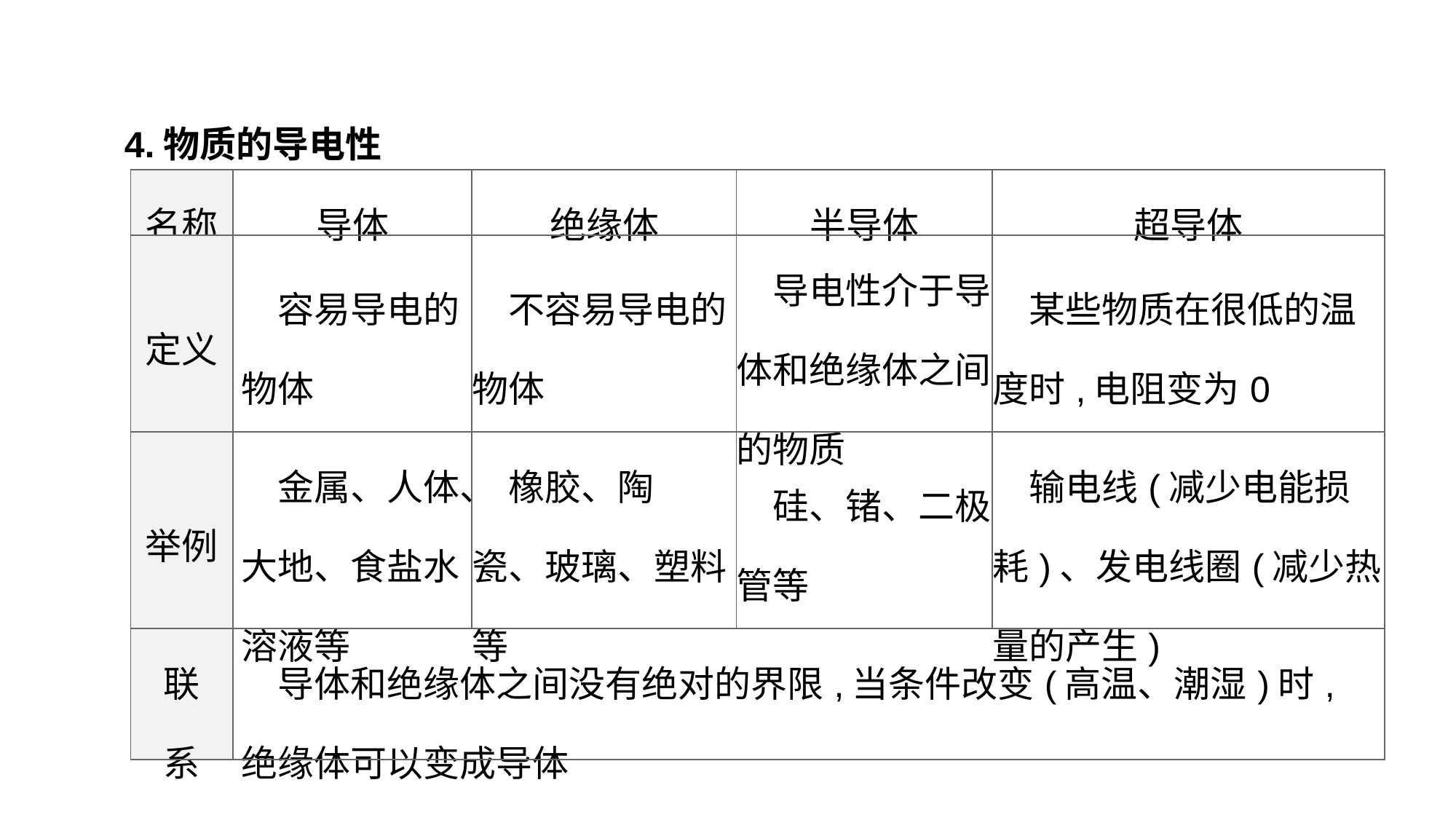

4.物质的导电性
| 名称 | 导体 | 绝缘体 | 半导体 | 超导体 |
| --- | --- | --- | --- | --- |
| 定义 | 容易导电的物体 | 不容易导电的物体 | 导电性介于导体和绝缘体之间的物质 | 某些物质在很低的温度时,电阻变为0 |
| 举例 | 金属、人体、大地、食盐水溶液等 | 橡胶、陶 瓷、玻璃、塑料等 | 硅、锗、二极管等 | 输电线(减少电能损耗)、发电线圈(减少热量的产生) |
| 联 系 | 导体和绝缘体之间没有绝对的界限,当条件改变(高温、潮湿)时,绝缘体可以变成导体 |  |  |  |